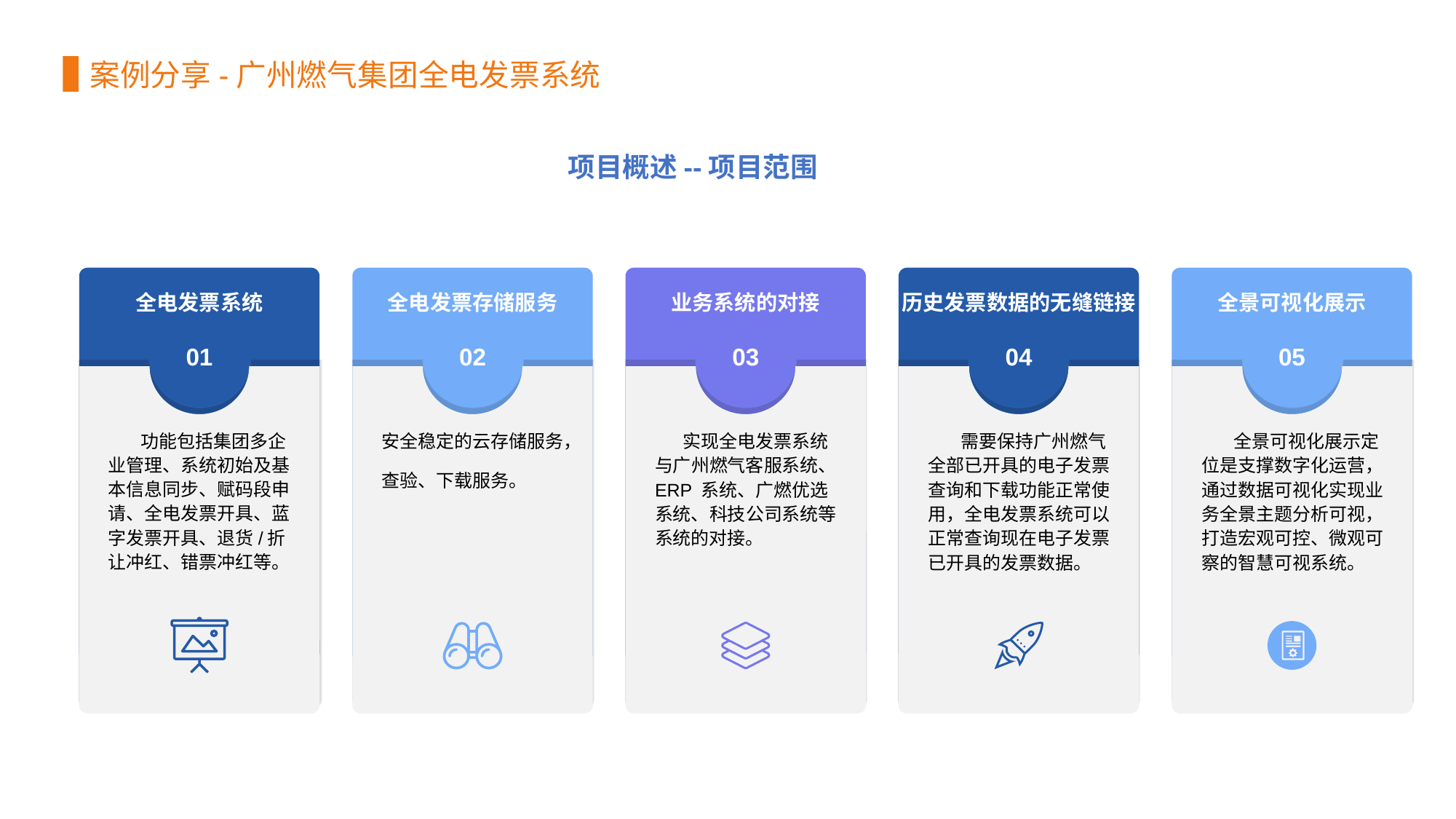

案例分享-广州燃气集团全电发票系统
项目概述--项目范围
全电发票系统
01

       功能包括集团多企业管理、系统初始及基本信息同步、赋码段申请、全电发票开具、蓝字发票开具、退货/折让冲红、错票冲红等。

全电发票存储服务
02

安全稳定的云存储服务，
查验、下载服务。

业务系统的对接
03

      实现全电发票系统与广州燃气客服系统、ERP 系统、广燃优选系统、科技公司系统等系统的对接。

历史发票数据的无缝链接
04

       需要保持广州燃气全部已开具的电子发票查询和下载功能正常使用，全电发票系统可以正常查询现在电子发票已开具的发票数据。

全景可视化展示
05

       全景可视化展示定位是支撑数字化运营，通过数据可视化实现业务全景主题分析可视，打造宏观可控、微观可察的智慧可视系统。